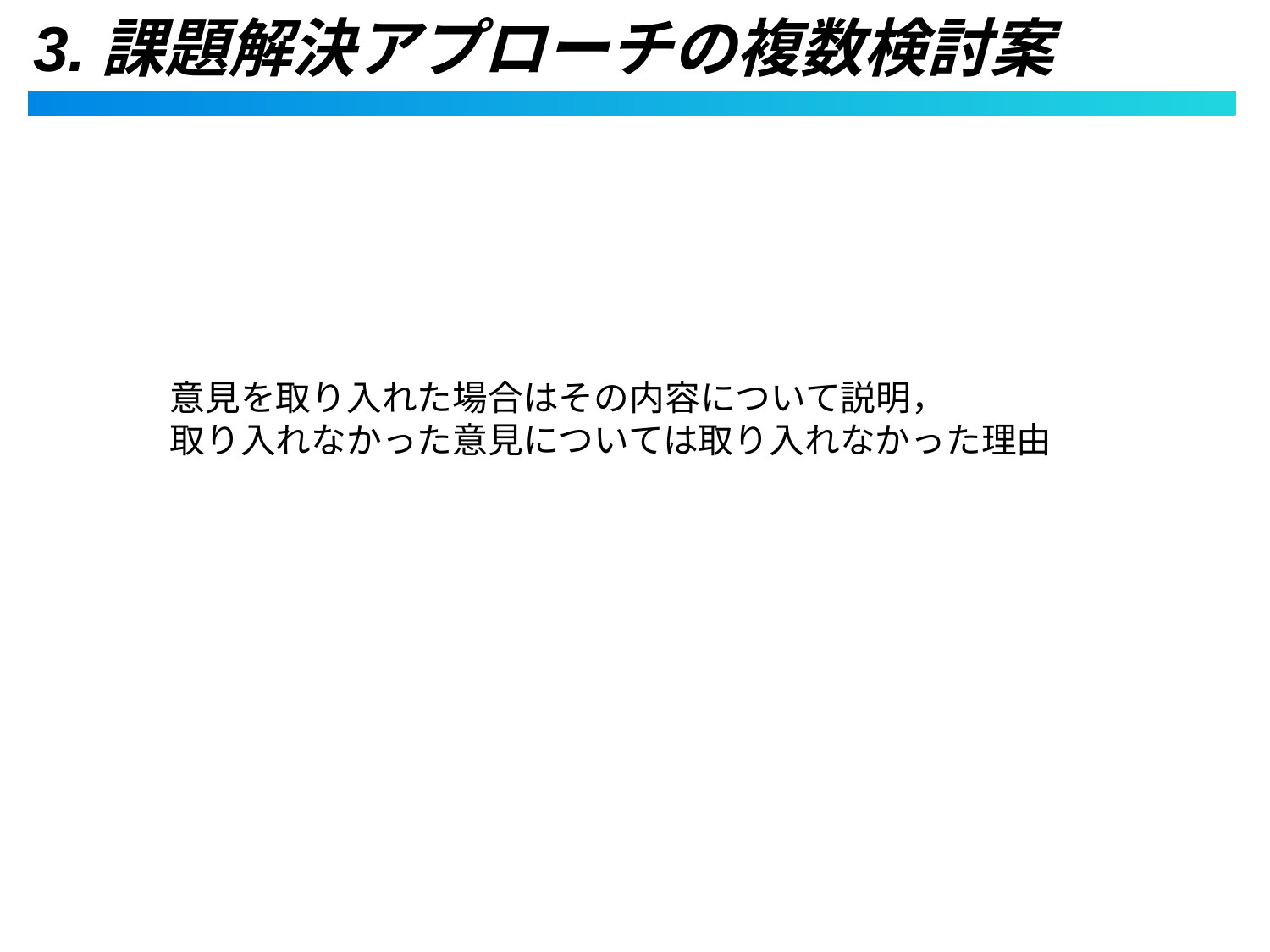

3.課題解決アプローチの複数検討案

意見を取り入れた場合はその内容について説明，
取り入れなかった意見については取り入れなかった理由